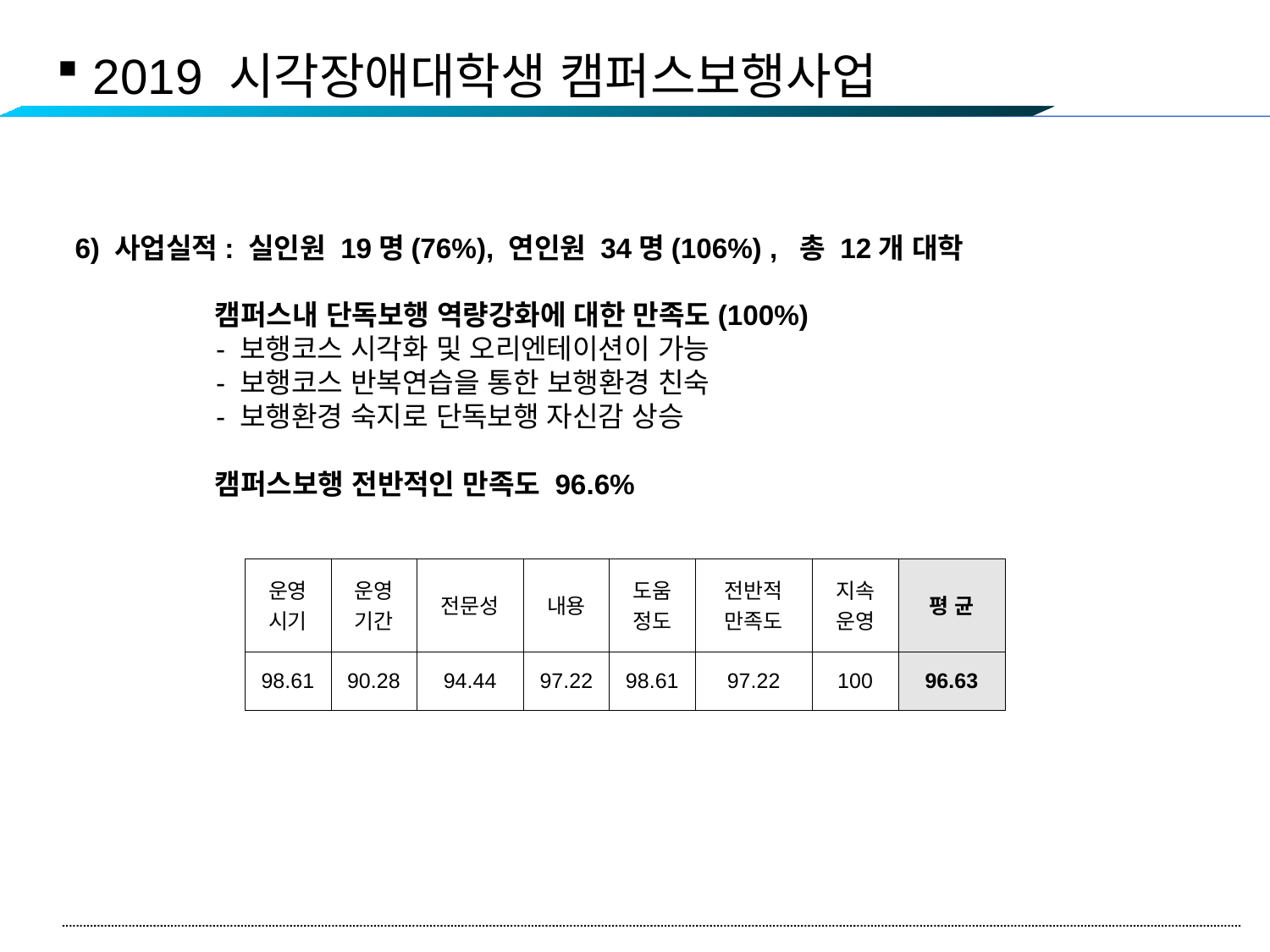

2019 시각장애대학생 캠퍼스보행사업

6) 사업실적: 실인원 19명(76%), 연인원 34명(106%) ,  총 12개 대학
                 캠퍼스내 단독보행 역량강화에 대한 만족도(100%)
                  - 보행코스 시각화 및 오리엔테이션이 가능
                  - 보행코스 반복연습을 통한 보행환경 친숙
                  - 보행환경 숙지로 단독보행 자신감 상승

                 캠퍼스보행 전반적인 만족도 96.6%

| 운영 시기 | 운영 기간 | 전문성 | 내용 | 도움 정도 | 전반적 만족도 | 지속 운영 | 평 균 |
| --- | --- | --- | --- | --- | --- | --- | --- |
| 98.61 | 90.28 | 94.44 | 97.22 | 98.61 | 97.22 | 100 | 96.63 |